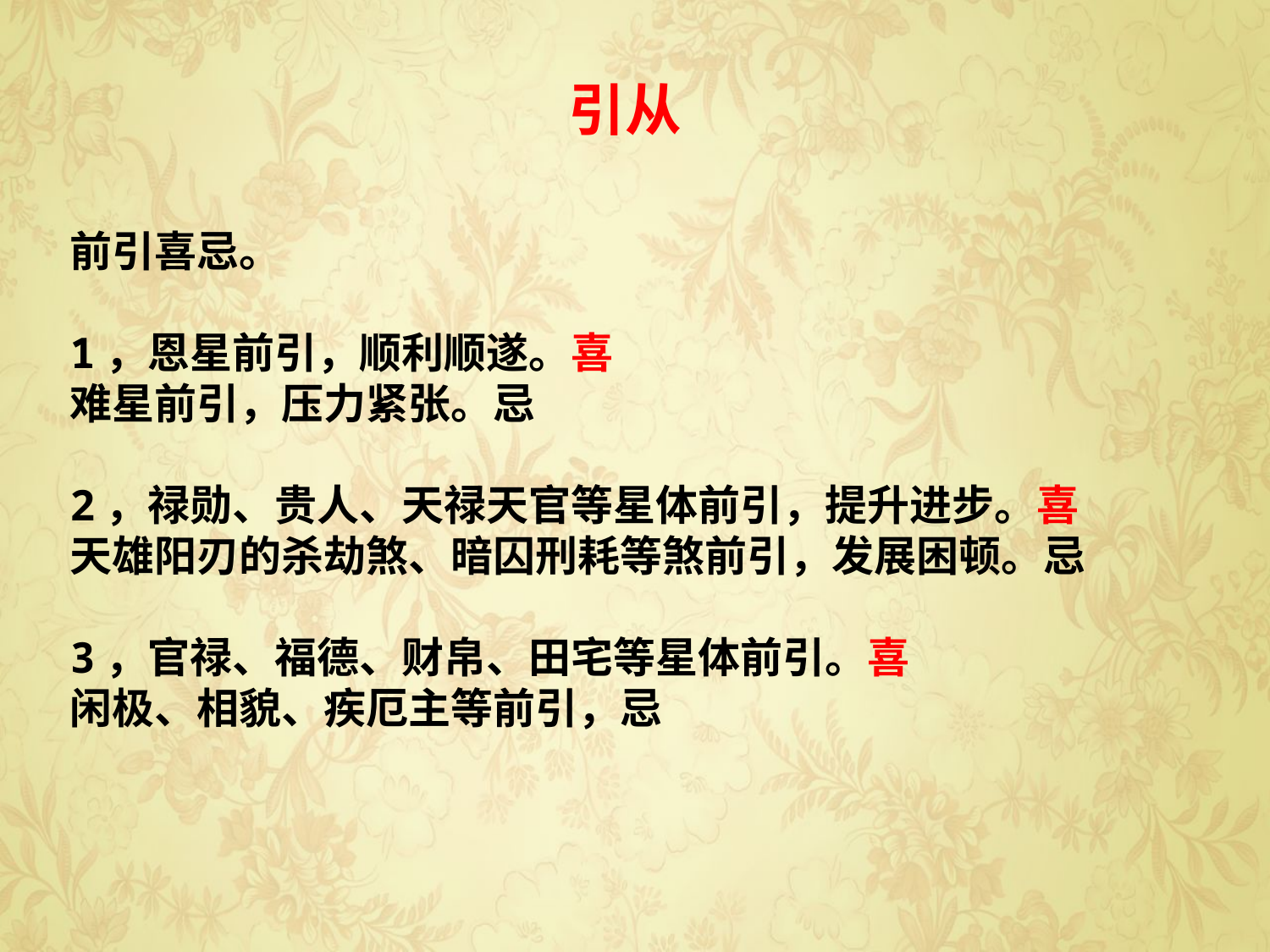

引从
前引喜忌。

1，恩星前引，顺利顺遂。喜
难星前引，压力紧张。忌

2，禄勋、贵人、天禄天官等星体前引，提升进步。喜
天雄阳刃的杀劫煞、暗囚刑耗等煞前引，发展困顿。忌

3，官禄、福德、财帛、田宅等星体前引。喜
闲极、相貌、疾厄主等前引，忌